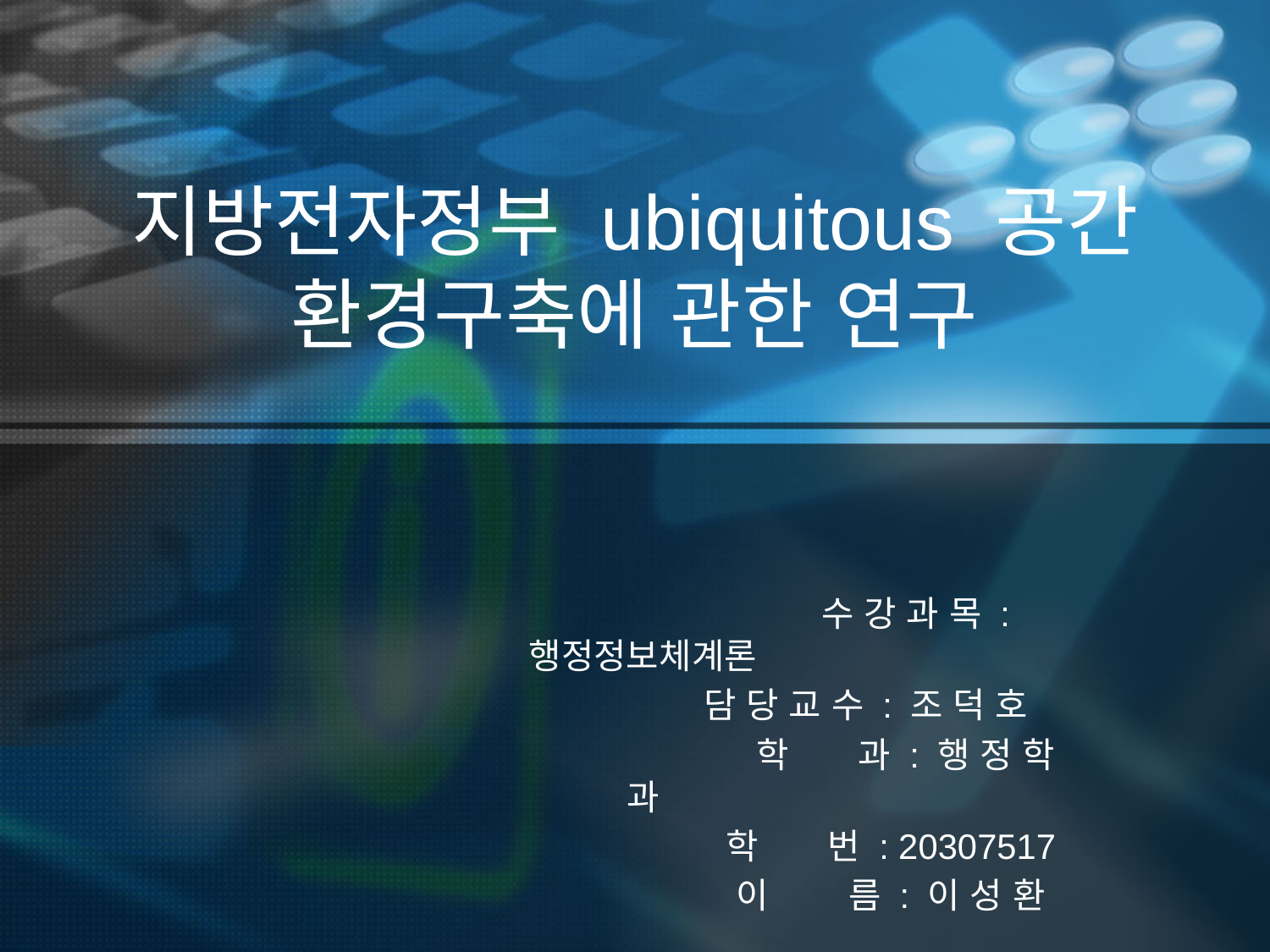

# 지방전자정부 ubiquitous 공간 환경구축에 관한 연구

                                                      수 강 과 목 : 행정정보체계론
                                              담 당 교 수 : 조 덕 호
                                                    학       과 : 행 정 학 과
                                                  학       번 : 20307517
                                                 이        름 : 이 성 환